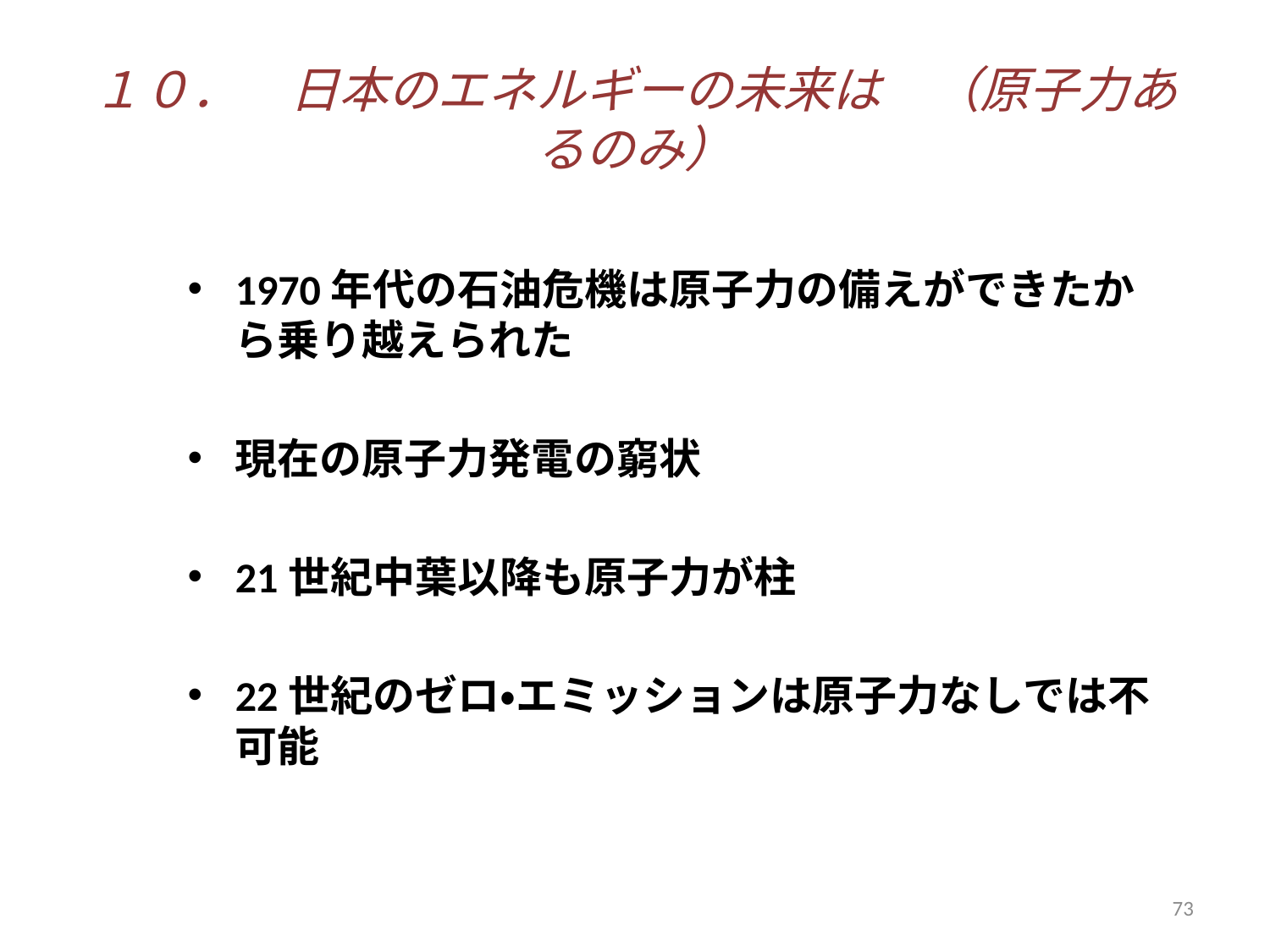

# １０．　日本のエネルギーの未来は　（原子力あるのみ）
1970年代の石油危機は原子力の備えができたから乗り越えられた

現在の原子力発電の窮状

21世紀中葉以降も原子力が柱

22世紀のゼロ・エミッションは原子力なしでは不可能

73